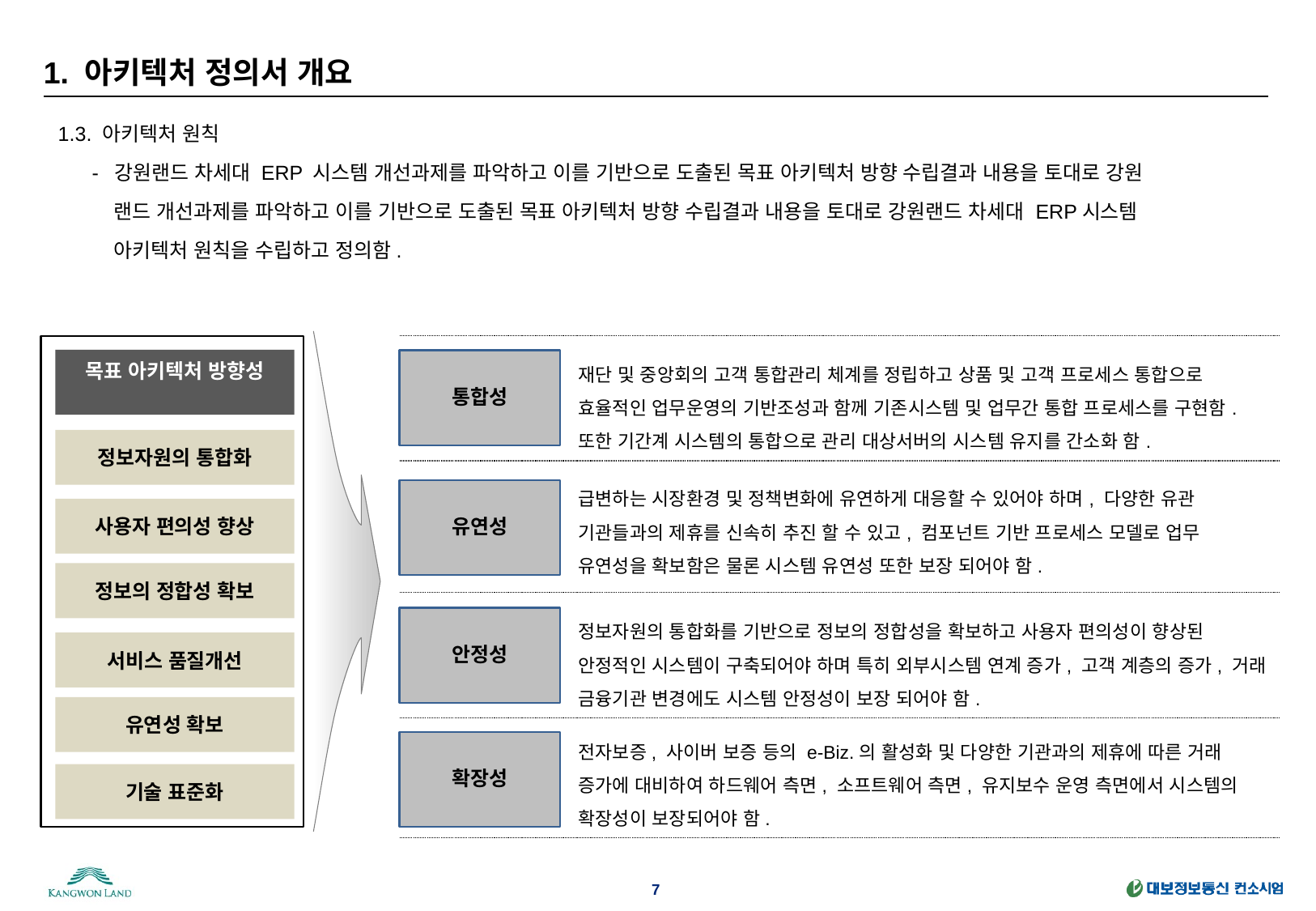

# 1. 아키텍처 정의서 개요
1.3. 아키텍처 원칙
      -  강원랜드 차세대 ERP 시스템 개선과제를 파악하고 이를 기반으로 도출된 목표 아키텍처 방향 수립결과 내용을 토대로 강원
         랜드 개선과제를 파악하고 이를 기반으로 도출된 목표 아키텍처 방향 수립결과 내용을 토대로 강원랜드 차세대 ERP시스템
         아키텍처 원칙을 수립하고 정의함.

재단 및 중앙회의 고객 통합관리 체계를 정립하고 상품 및 고객 프로세스 통합으로 효율적인 업무운영의 기반조성과 함께 기존시스템 및 업무간 통합 프로세스를 구현함. 또한 기간계 시스템의 통합으로 관리 대상서버의 시스템 유지를 간소화 함.
목표 아키텍처 방향성

통합성
정보자원의 통합화
급변하는 시장환경 및 정책변화에 유연하게 대응할 수 있어야 하며, 다양한 유관 기관들과의 제휴를 신속히 추진 할 수 있고, 컴포넌트 기반 프로세스 모델로 업무 유연성을 확보함은 물론 시스템 유연성 또한 보장 되어야 함.
유연성
사용자 편의성 향상

정보의 정합성 확보
정보자원의 통합화를 기반으로 정보의 정합성을 확보하고 사용자 편의성이 향상된 안정적인 시스템이 구축되어야 하며 특히 외부시스템 연계 증가, 고객 계층의 증가, 거래 금융기관 변경에도 시스템 안정성이 보장 되어야 함.
안정성
서비스 품질개선
유연성 확보
전자보증, 사이버 보증 등의 e-Biz.의 활성화 및 다양한 기관과의 제휴에 따른 거래 증가에 대비하여 하드웨어 측면, 소프트웨어 측면, 유지보수 운영 측면에서 시스템의 확장성이 보장되어야 함.
확장성
기술 표준화
7